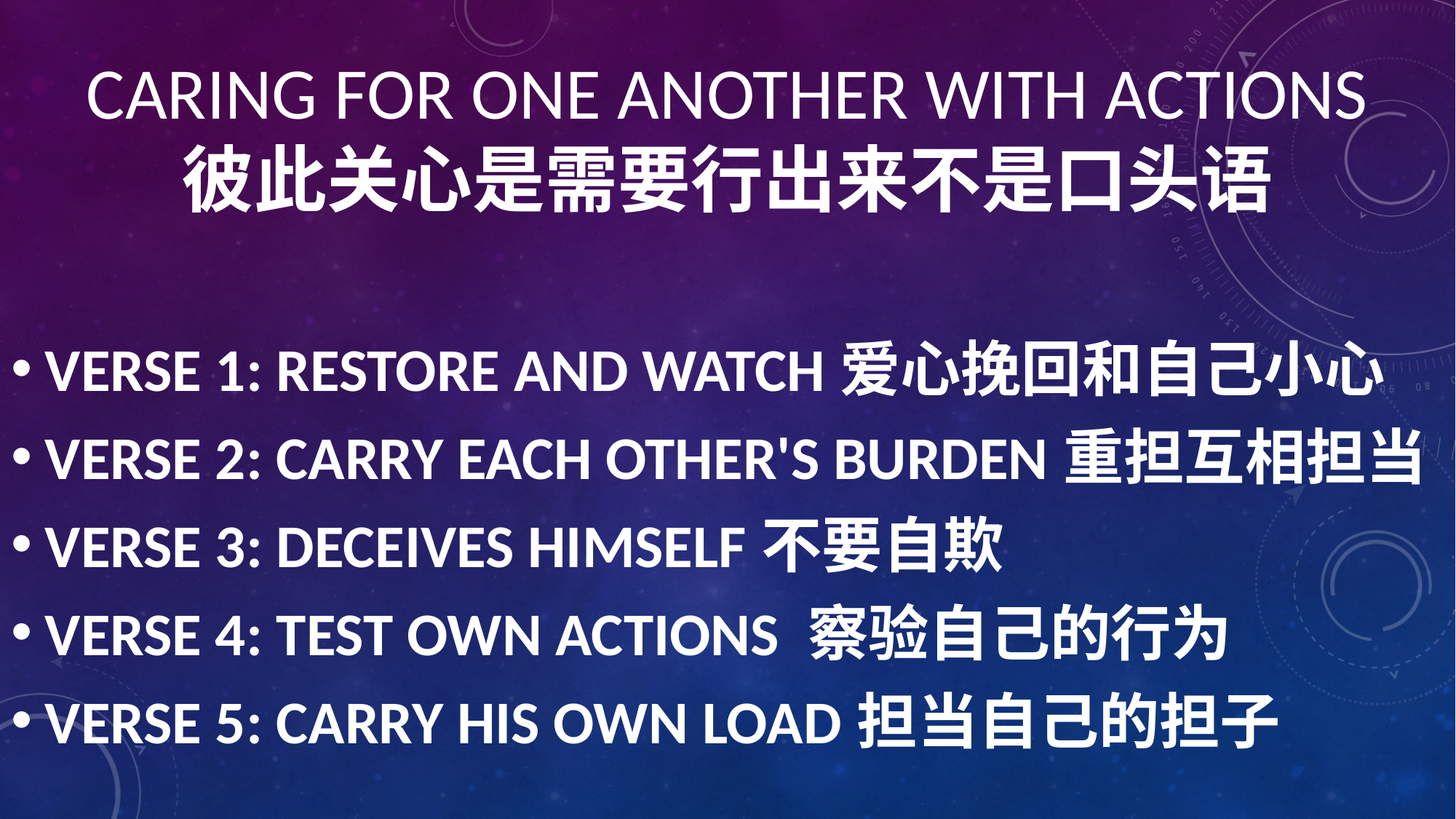

# caring for one another with actions 彼此关心是需要行出来不是口头语
VERSE 1: RESTORE AND WATCH爱心挽回和自己小心
VERSE 2: CARRY EACH OTHER'S BURDEN重担互相担当
VERSE 3: DECEIVES HIMSELF不要自欺
VERSE 4: TEST OWN ACTIONS 察验自己的行为
VERSE 5: CARRY HIS OWN LOAD担当自己的担子